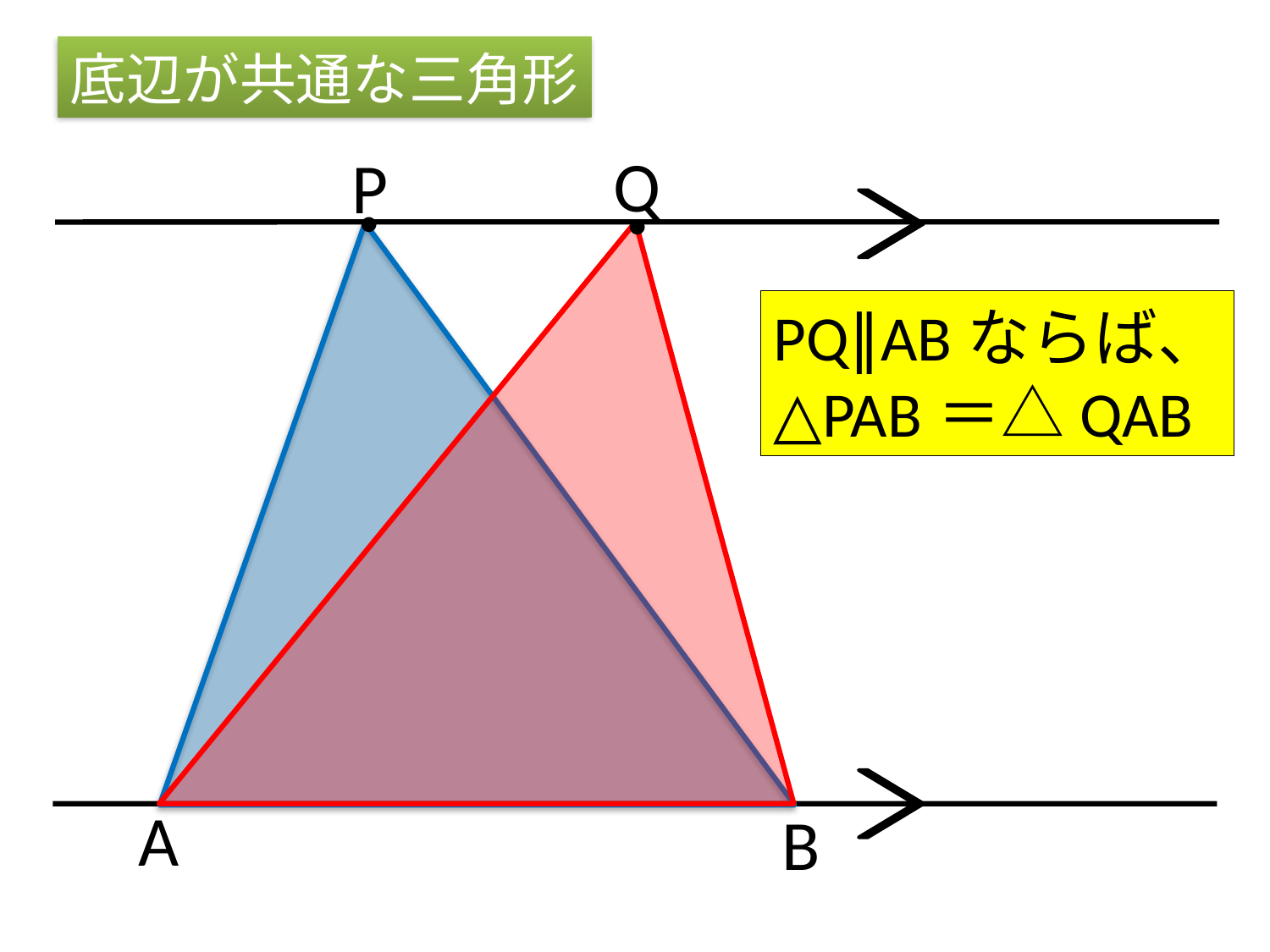

底辺が共通な三角形
Q
P
・
・

PQ∥ABならば、
△PAB＝△QAB

A
B